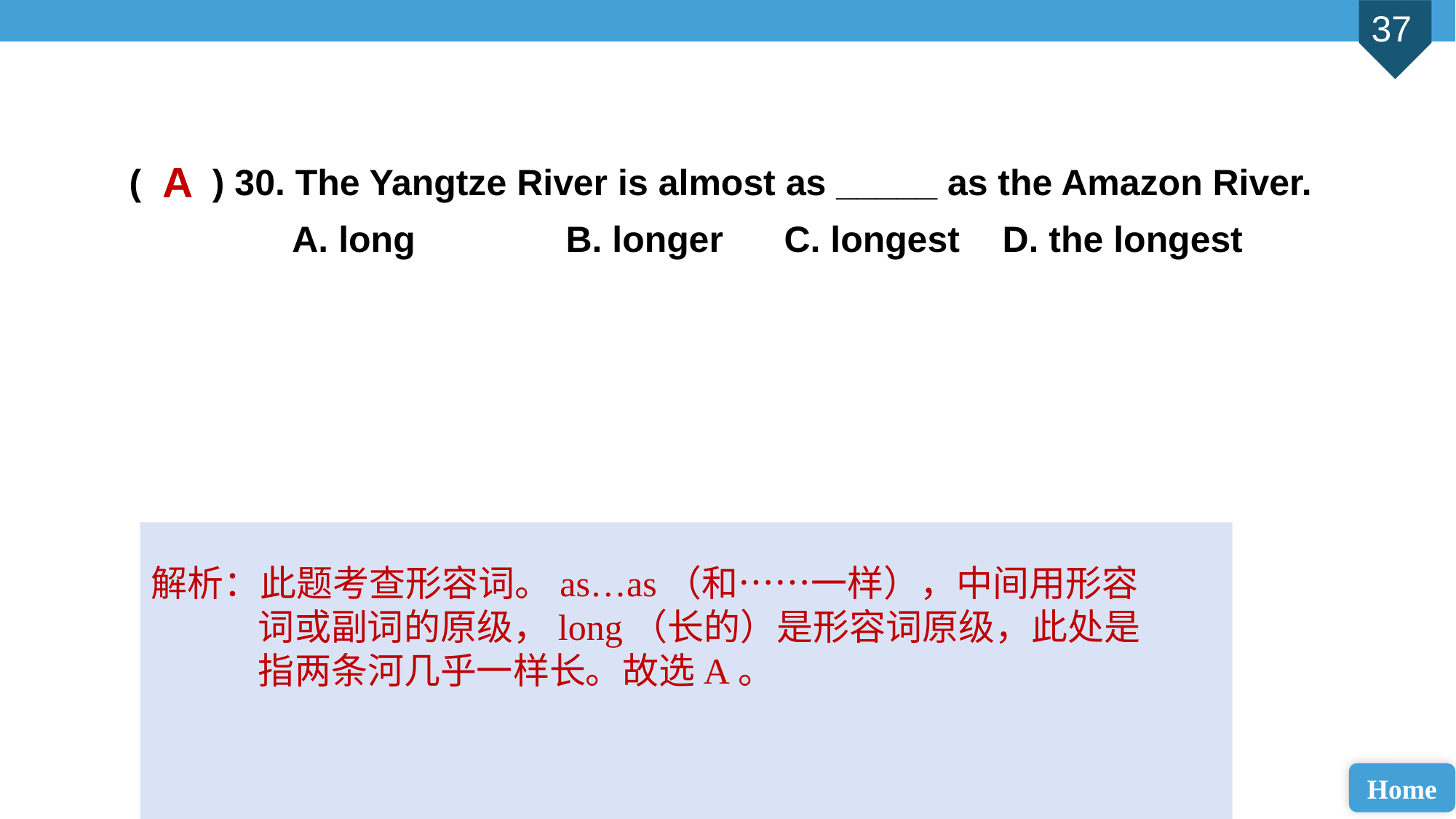

(       ) 30. The Yangtze River is almost as _____ as the Amazon River.
                A. long 		B. longer 	C. longest 	D. the longest
A

解析：此题考查形容词。as…as（和……一样），中间用形容词或副词的原级，long（长的）是形容词原级，此处是指两条河几乎一样长。故选A。